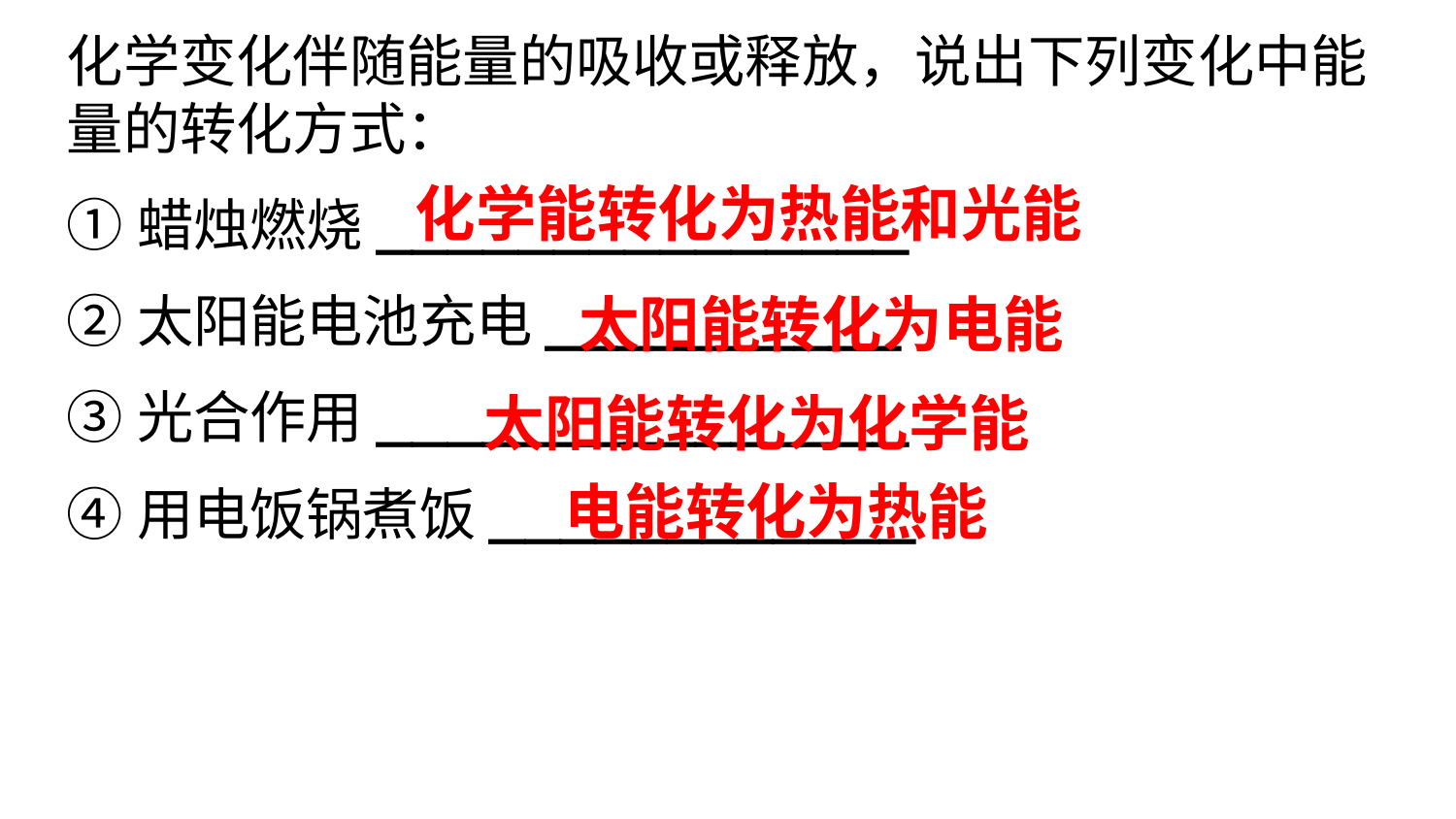

化学变化伴随能量的吸收或释放，说出下列变化中能量的转化方式：
①蜡烛燃烧_______________
②太阳能电池充电__________
③光合作用_______________
④用电饭锅煮饭____________

化学能转化为热能和光能
太阳能转化为电能
太阳能转化为化学能
电能转化为热能